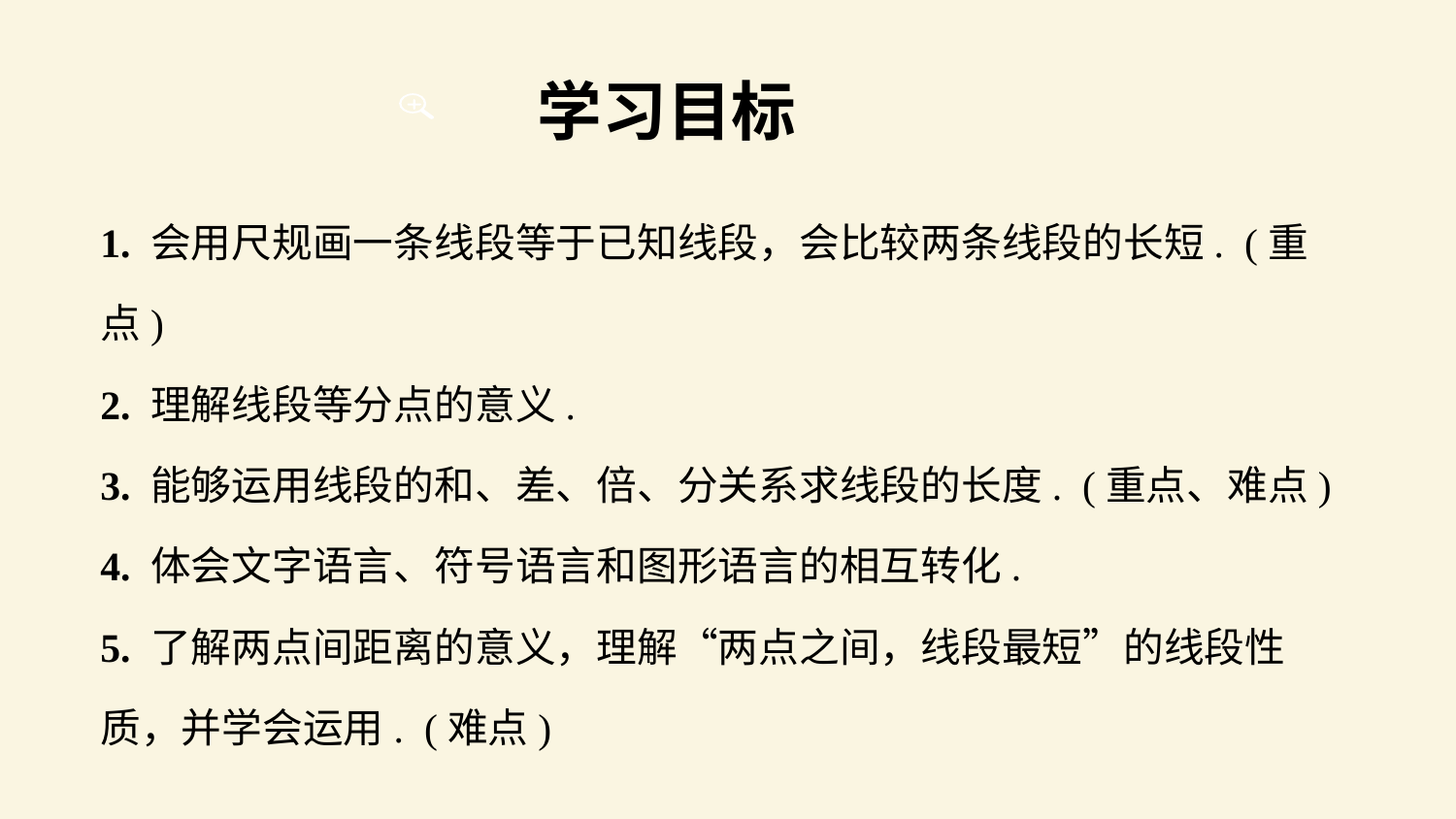

学习目标

1. 会用尺规画一条线段等于已知线段，会比较两条线段的长短.  (重点)
2. 理解线段等分点的意义.
3. 能够运用线段的和、差、倍、分关系求线段的长度.  (重点、难点)
4. 体会文字语言、符号语言和图形语言的相互转化.
5. 了解两点间距离的意义，理解“两点之间，线段最短”的线段性质，并学会运用.  (难点)